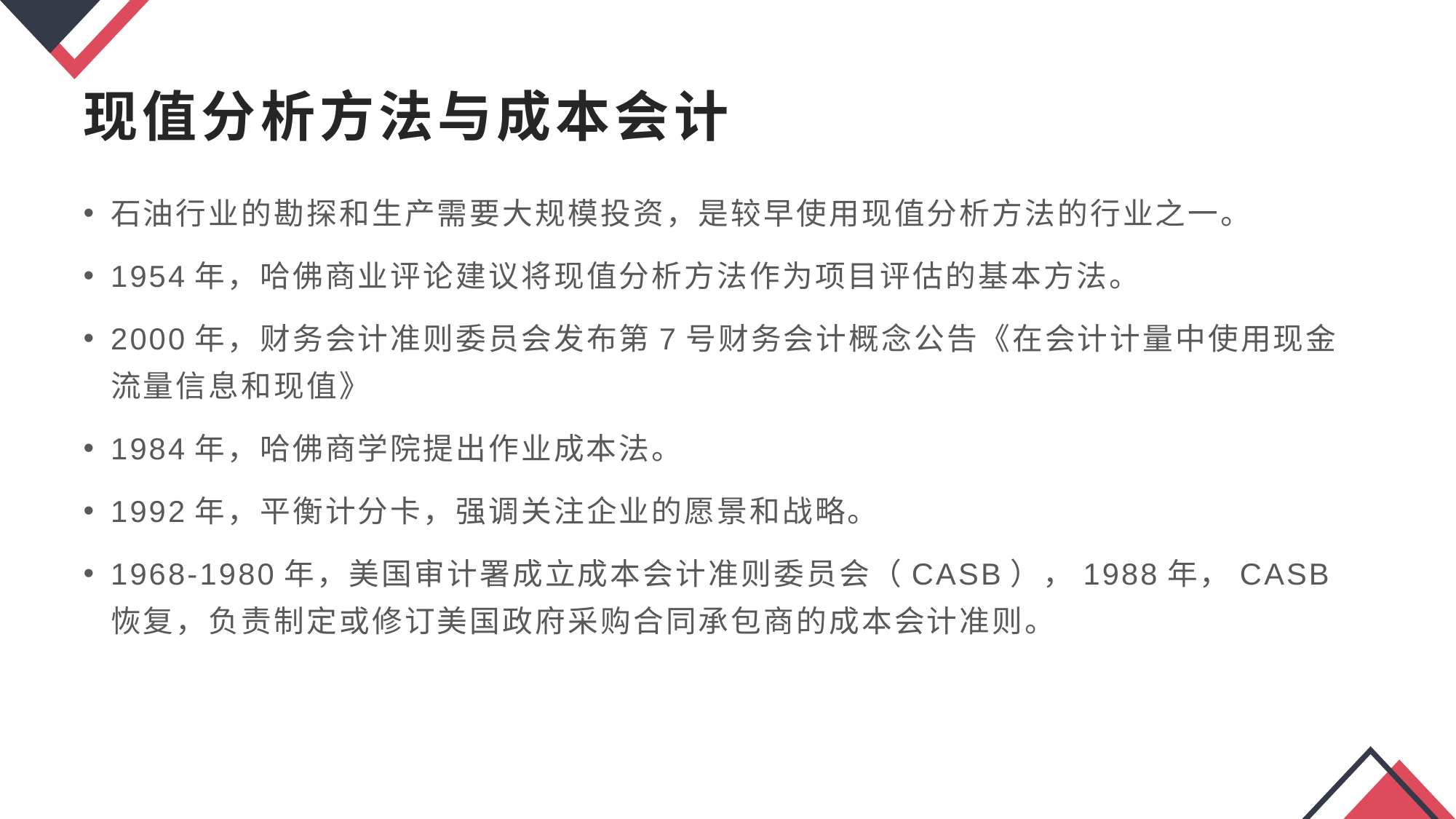

现值分析方法与成本会计
石油行业的勘探和生产需要大规模投资，是较早使用现值分析方法的行业之一。
1954年，哈佛商业评论建议将现值分析方法作为项目评估的基本方法。
2000年，财务会计准则委员会发布第7号财务会计概念公告《在会计计量中使用现金流量信息和现值》
1984年，哈佛商学院提出作业成本法。
1992年，平衡计分卡，强调关注企业的愿景和战略。
1968-1980年，美国审计署成立成本会计准则委员会（CASB），1988年，CASB恢复，负责制定或修订美国政府采购合同承包商的成本会计准则。